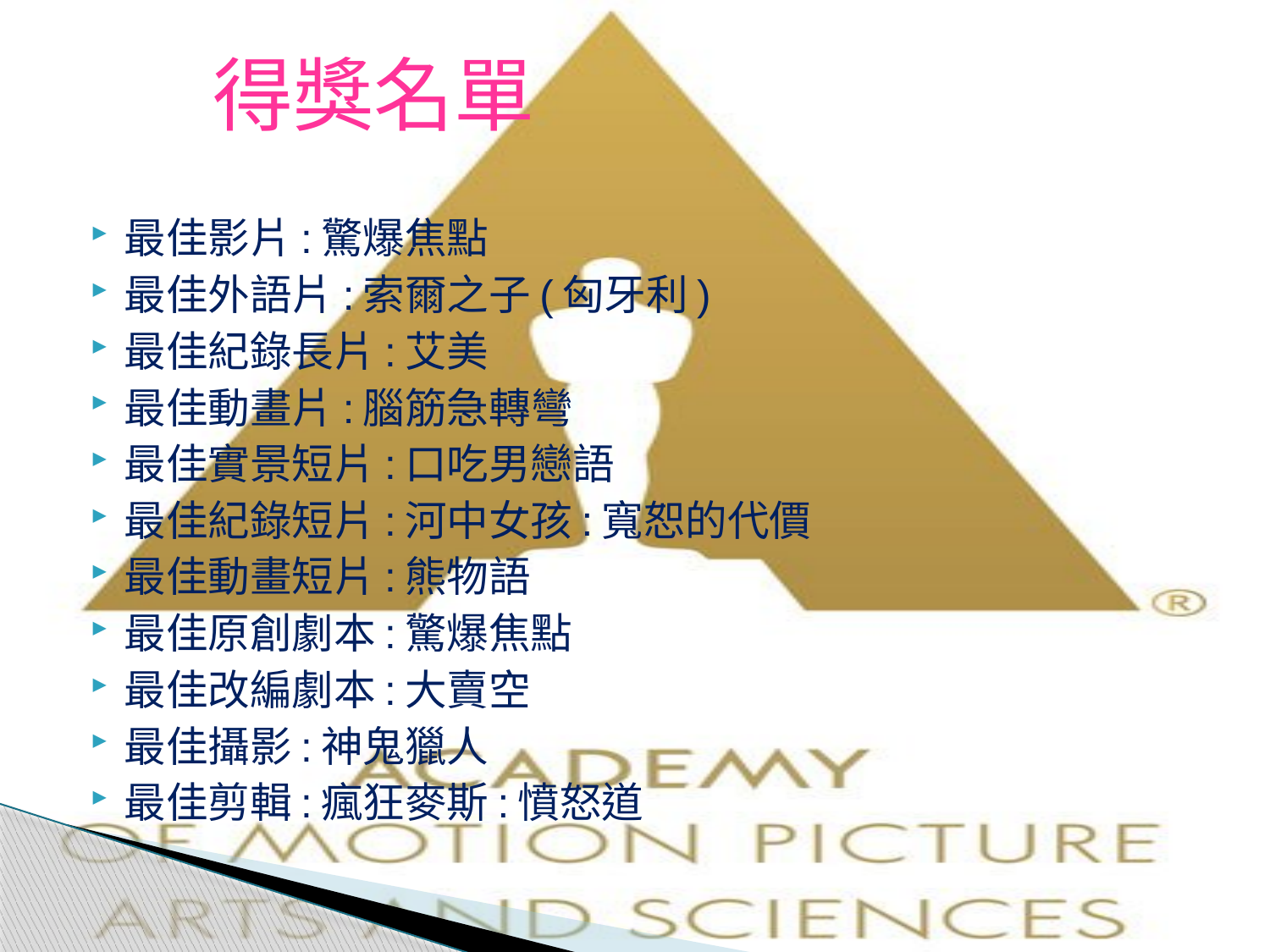

# 得獎名單
最佳影片:驚爆焦點
最佳外語片:索爾之子(匈牙利)
最佳紀錄長片:艾美
最佳動畫片:腦筋急轉彎
最佳實景短片:口吃男戀語
最佳紀錄短片:河中女孩:寬恕的代價
最佳動畫短片:熊物語
最佳原創劇本:驚爆焦點
最佳改編劇本:大賣空
最佳攝影:神鬼獵人
最佳剪輯:瘋狂麥斯:憤怒道